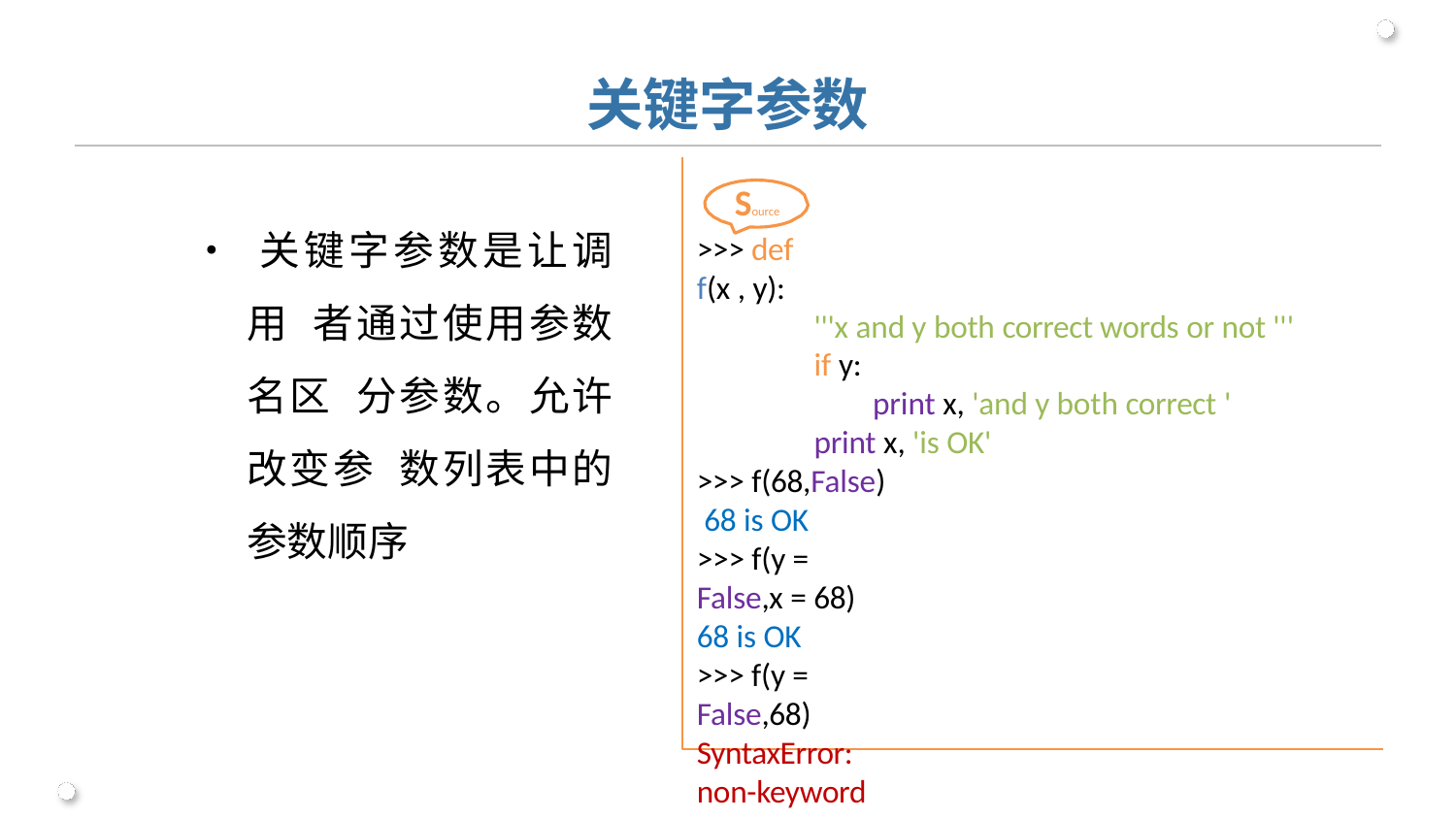

# 关键字参数

Source
>>> def f(x , y):
'''x and y both correct words or not '''  if y:
print x, 'and y both correct '
print x, 'is OK'
>>> f(68,False)  68 is OK
>>> f(y = False,x = 68)
68 is OK
>>> f(y = False,68)
SyntaxError: non-keyword arg after keyword arg
>>> f(x = 68, False)
SyntaxError: non-keyword arg after keyword arg

• 关键字参数是让调用  者通过使用参数名区  分参数。允许改变参  数列表中的参数顺序